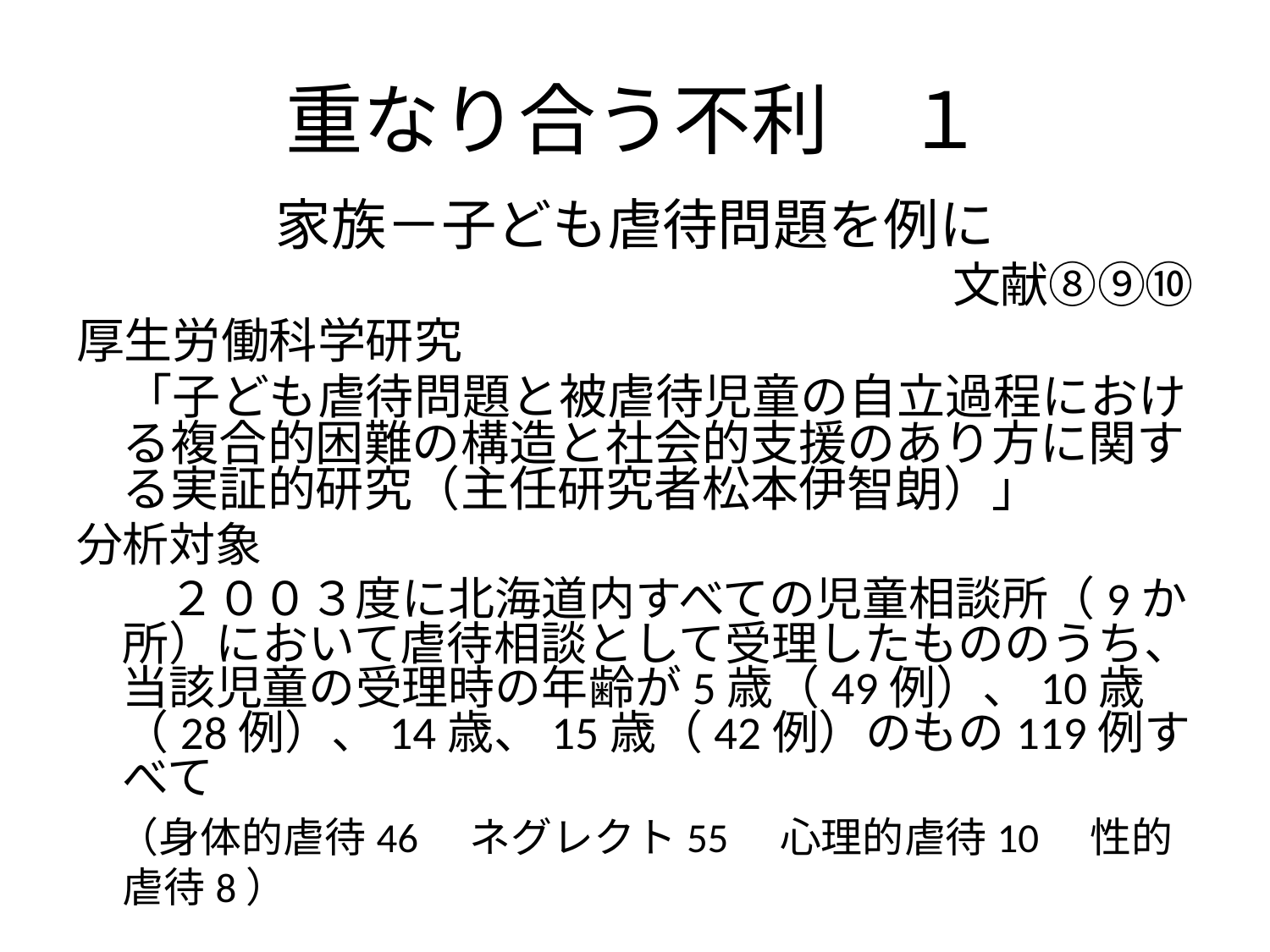

# 重なり合う不利　１
家族－子ども虐待問題を例に
文献⑧⑨⑩
厚生労働科学研究
　「子ども虐待問題と被虐待児童の自立過程における複合的困難の構造と社会的支援のあり方に関する実証的研究（主任研究者松本伊智朗）」
分析対象
　　２００３度に北海道内すべての児童相談所（9か所）において虐待相談として受理したもののうち、当該児童の受理時の年齢が5歳（49例）、10歳（28例）、14歳、15歳（42例）のもの119例すべて
　（身体的虐待46　ネグレクト55　心理的虐待10　性的虐待8）